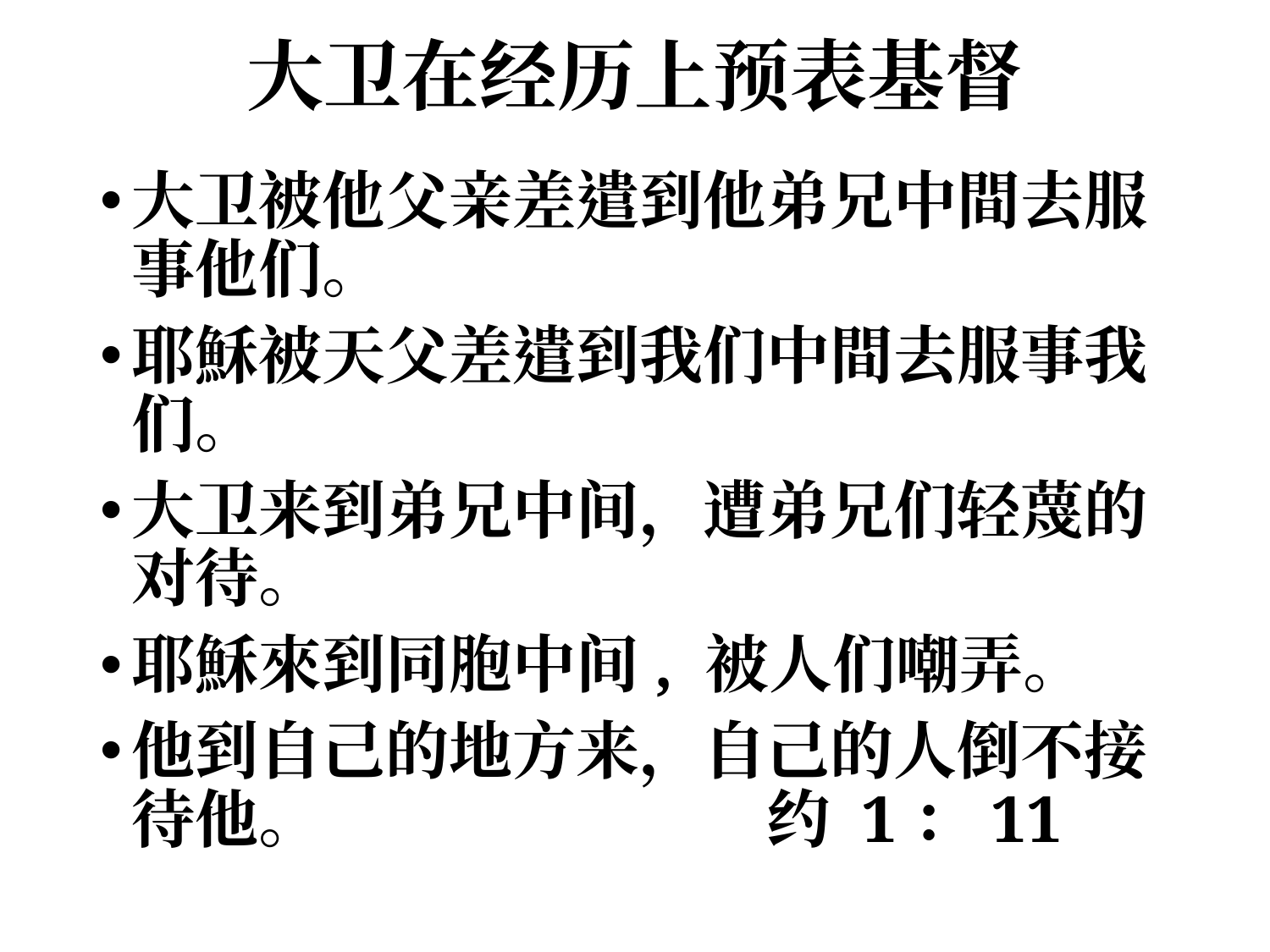

# 大卫在经历上预表基督
大卫被他父亲差遣到他弟兄中間去服事他们。
耶穌被天父差遣到我们中間去服事我们。
大卫来到弟兄中间，遭弟兄们轻蔑的对待。
耶穌來到同胞中间, 被人们嘲弄。
他到自己的地方来，自己的人倒不接待他。				约 1：11